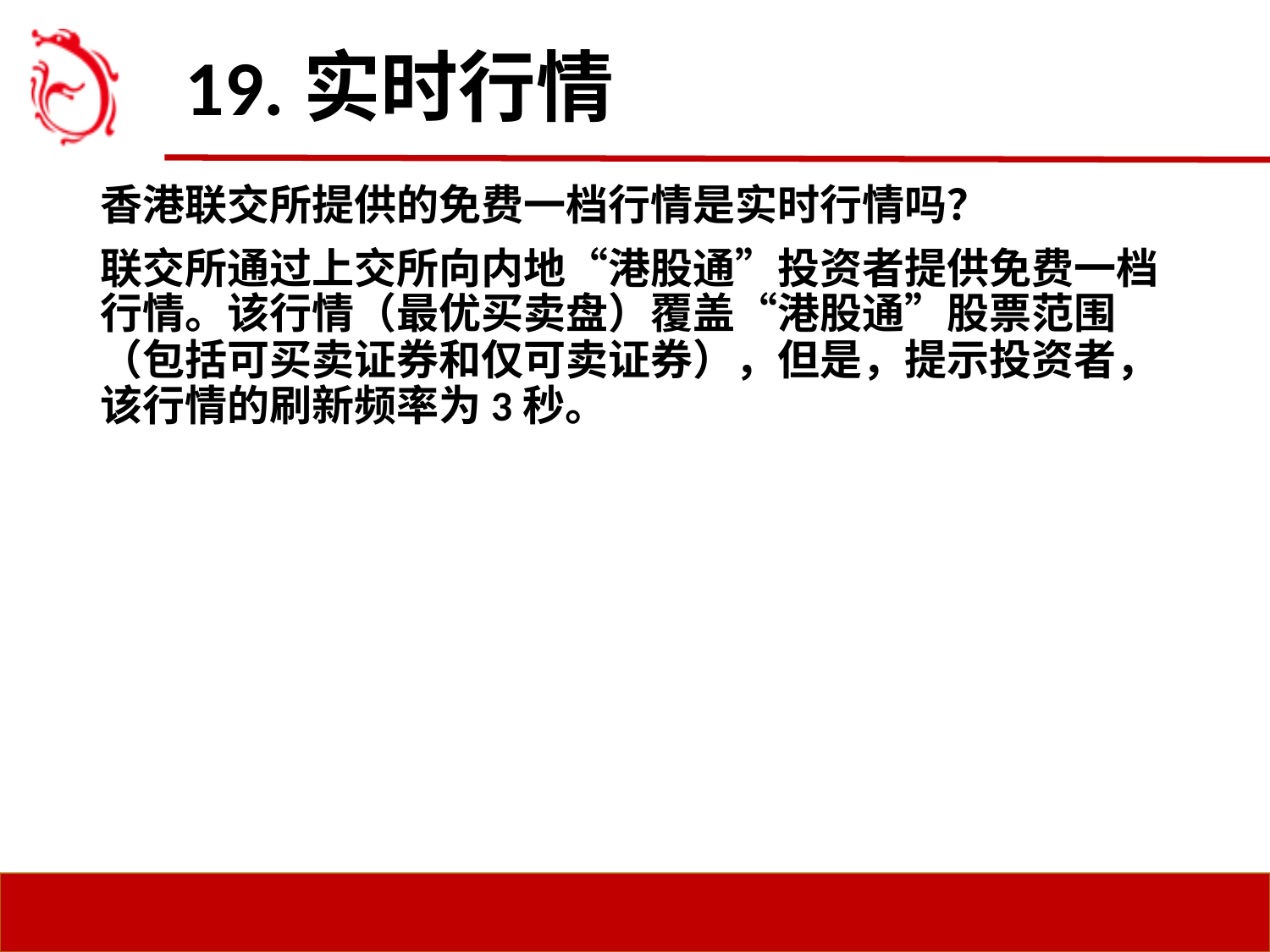

# 19.实时行情
香港联交所提供的免费一档行情是实时行情吗？
联交所通过上交所向内地“港股通”投资者提供免费一档行情。该行情（最优买卖盘）覆盖“港股通”股票范围（包括可买卖证券和仅可卖证券），但是，提示投资者，该行情的刷新频率为3秒。